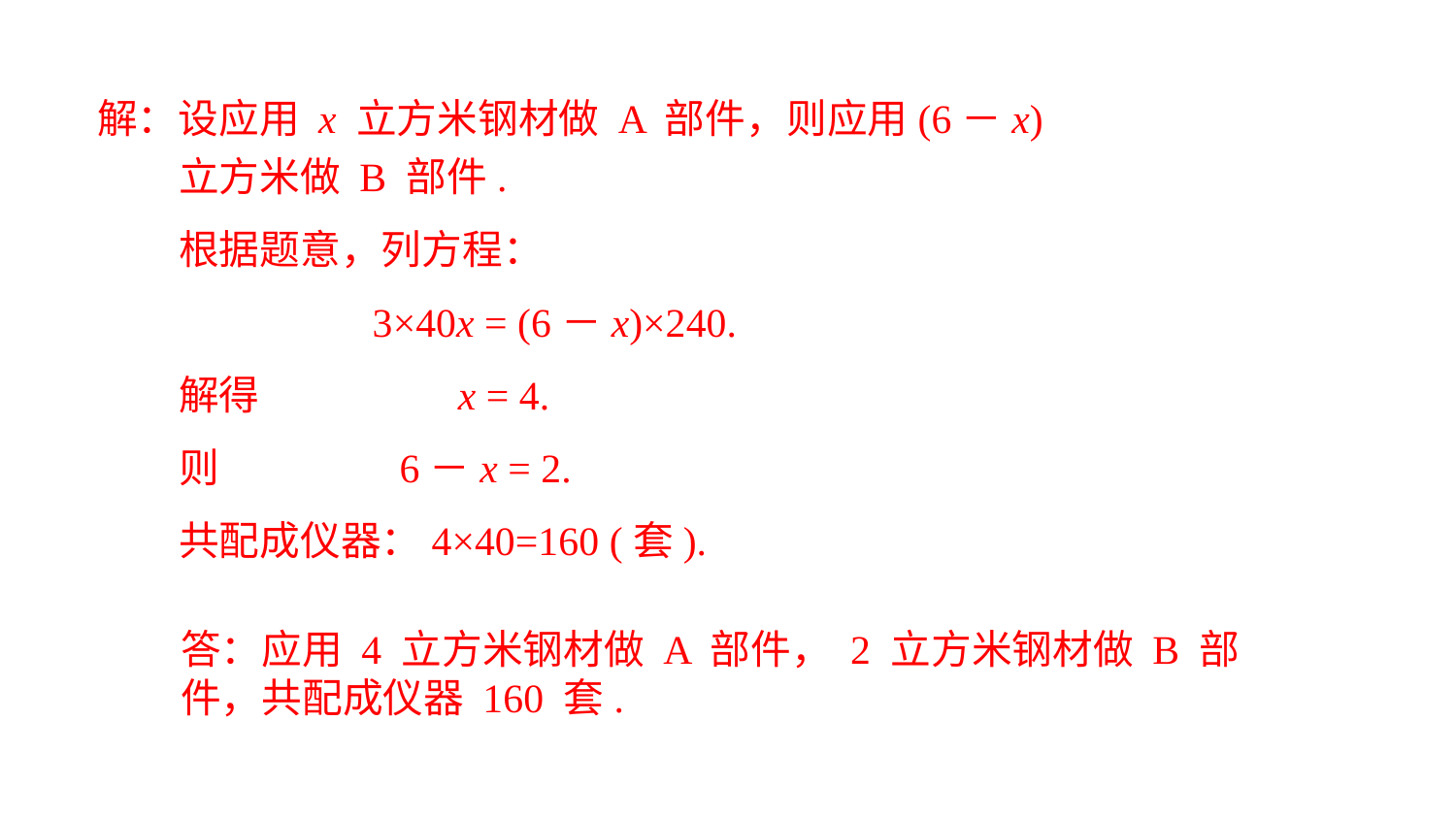

解：设应用 x 立方米钢材做 A 部件，则应用(6－x)
        立方米做 B 部件.
        根据题意，列方程：
                           3×40x = (6－x)×240.
        解得                     x = 4.
        则                   6－x = 2.
        共配成仪器：4×40=160 (套).

答：应用 4 立方米钢材做 A 部件， 2 立方米钢材做 B 部件，共配成仪器 160 套.